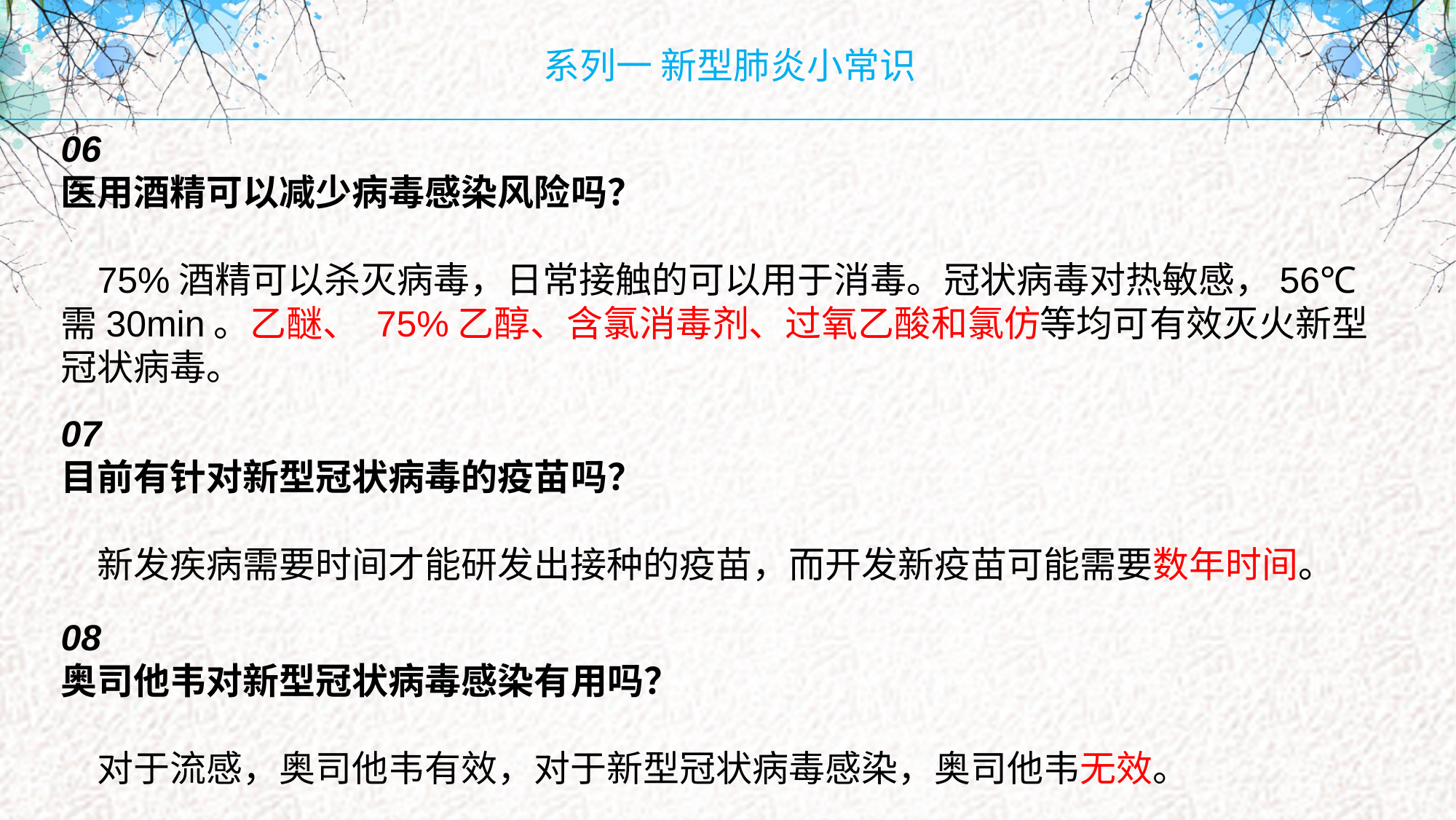

系列一 新型肺炎小常识
06
医用酒精可以减少病毒感染风险吗？

75%酒精可以杀灭病毒，日常接触的可以用于消毒。冠状病毒对热敏感，56℃需30min。乙醚、 75%乙醇、含氯消毒剂、过氧乙酸和氯仿等均可有效灭火新型冠状病毒。

07
目前有针对新型冠状病毒的疫苗吗？

新发疾病需要时间才能研发出接种的疫苗，而开发新疫苗可能需要数年时间。

08
奥司他韦对新型冠状病毒感染有用吗？

对于流感，奥司他韦有效，对于新型冠状病毒感染，奥司他韦无效。